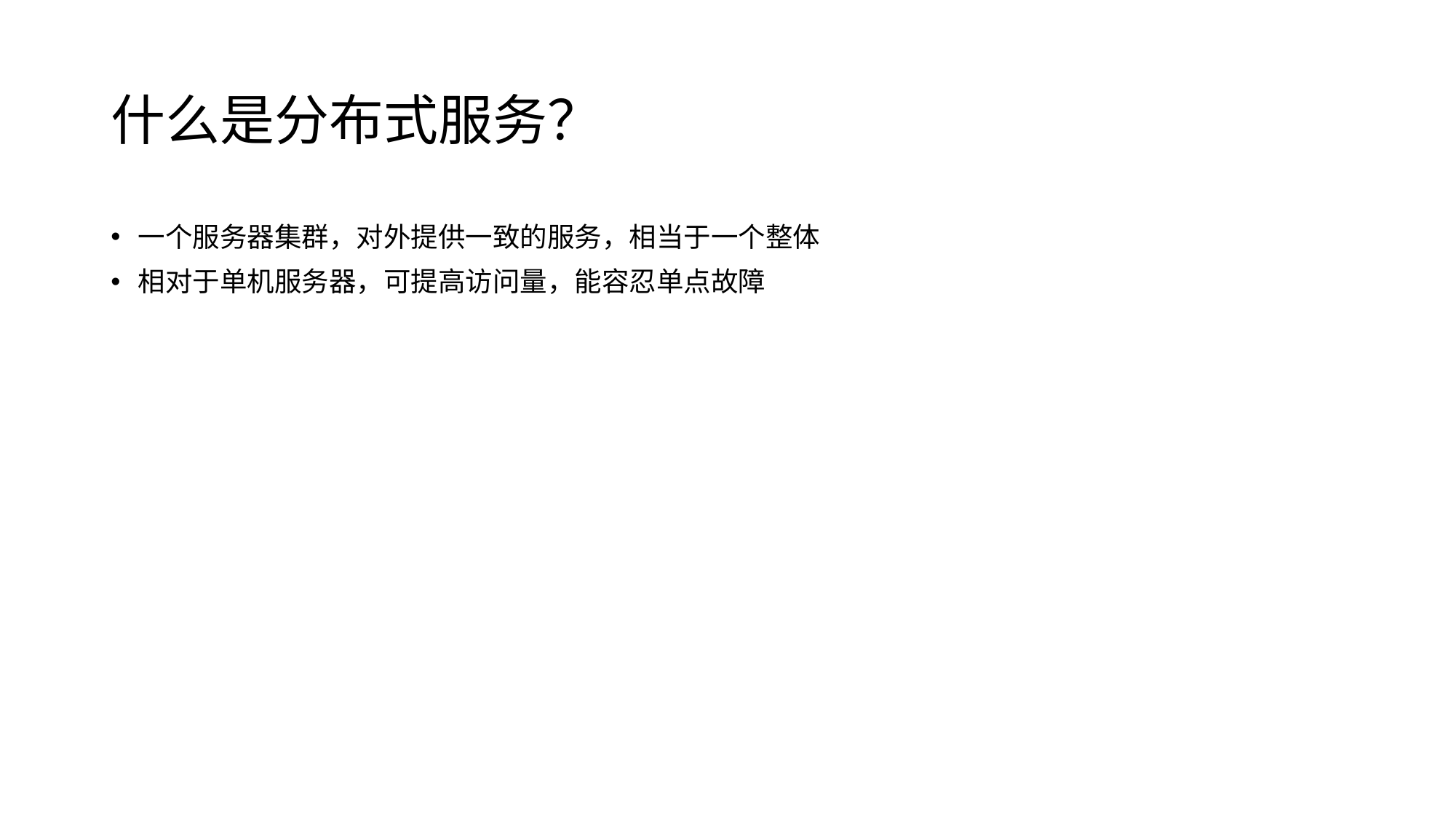

# 什么是分布式服务？
一个服务器集群，对外提供一致的服务，相当于一个整体
相对于单机服务器，可提高访问量，能容忍单点故障